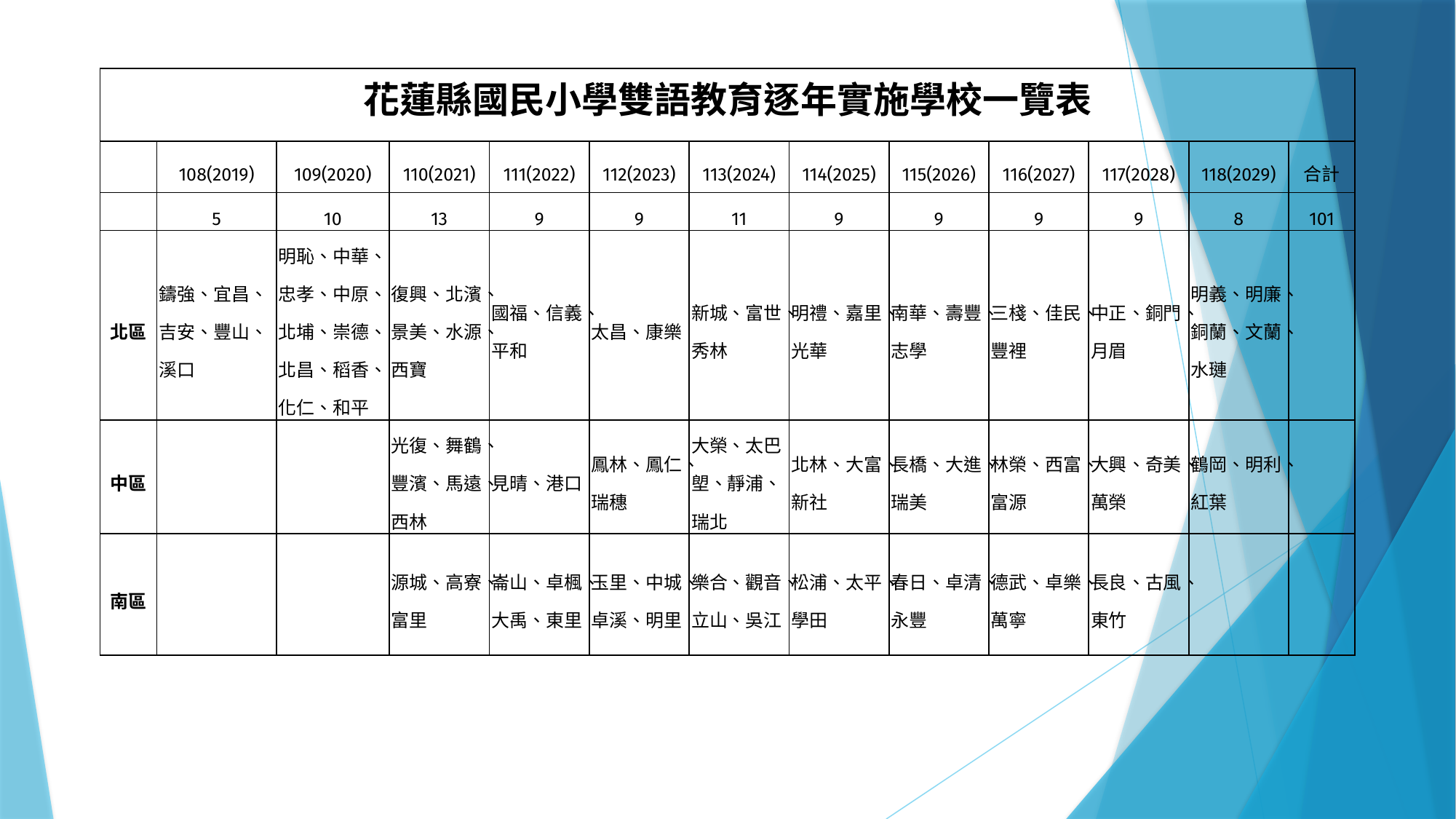

| 花蓮縣國民小學雙語教育逐年實施學校一覽表 |  |  |  |  |  |  |  |  |  |  |  |  |
| --- | --- | --- | --- | --- | --- | --- | --- | --- | --- | --- | --- | --- |
|  | 108(2019) | 109(2020) | 110(2021) | 111(2022) | 112(2023) | 113(2024) | 114(2025) | 115(2026) | 116(2027) | 117(2028) | 118(2029) | 合計 |
|  | 5 | 10 | 13 | 9 | 9 | 11 | 9 | 9 | 9 | 9 | 8 | 101 |
| 北區 | 鑄強、宜昌、吉安、豐山、溪口 | 明恥、中華、忠孝、中原、北埔、崇德、北昌、稻香、化仁、和平 | 復興、北濱、景美、水源、西寶 | 國福、信義、平和 | 太昌、康樂 | 新城、富世、秀林 | 明禮、嘉里、光華 | 南華、壽豐、志學 | 三棧、佳民、豐裡 | 中正、銅門、月眉 | 明義、明廉、銅蘭、文蘭、水璉 |  |
| 中區 |  |  | 光復、舞鶴、豐濱、馬遠、西林 | 見晴、港口 | 鳳林、鳳仁、瑞穗 | 大榮、太巴塱、靜浦、瑞北 | 北林、大富、新社 | 長橋、大進、瑞美 | 林榮、西富、富源 | 大興、奇美、萬榮 | 鶴岡、明利、紅葉 |  |
| 南區 |  |  | 源城、高寮、富里 | 崙山、卓楓、大禹、東里 | 玉里、中城、卓溪、明里 | 樂合、觀音、立山、吳江 | 松浦、太平、學田 | 春日、卓清、永豐 | 德武、卓樂、萬寧 | 長良、古風、東竹 |  |  |